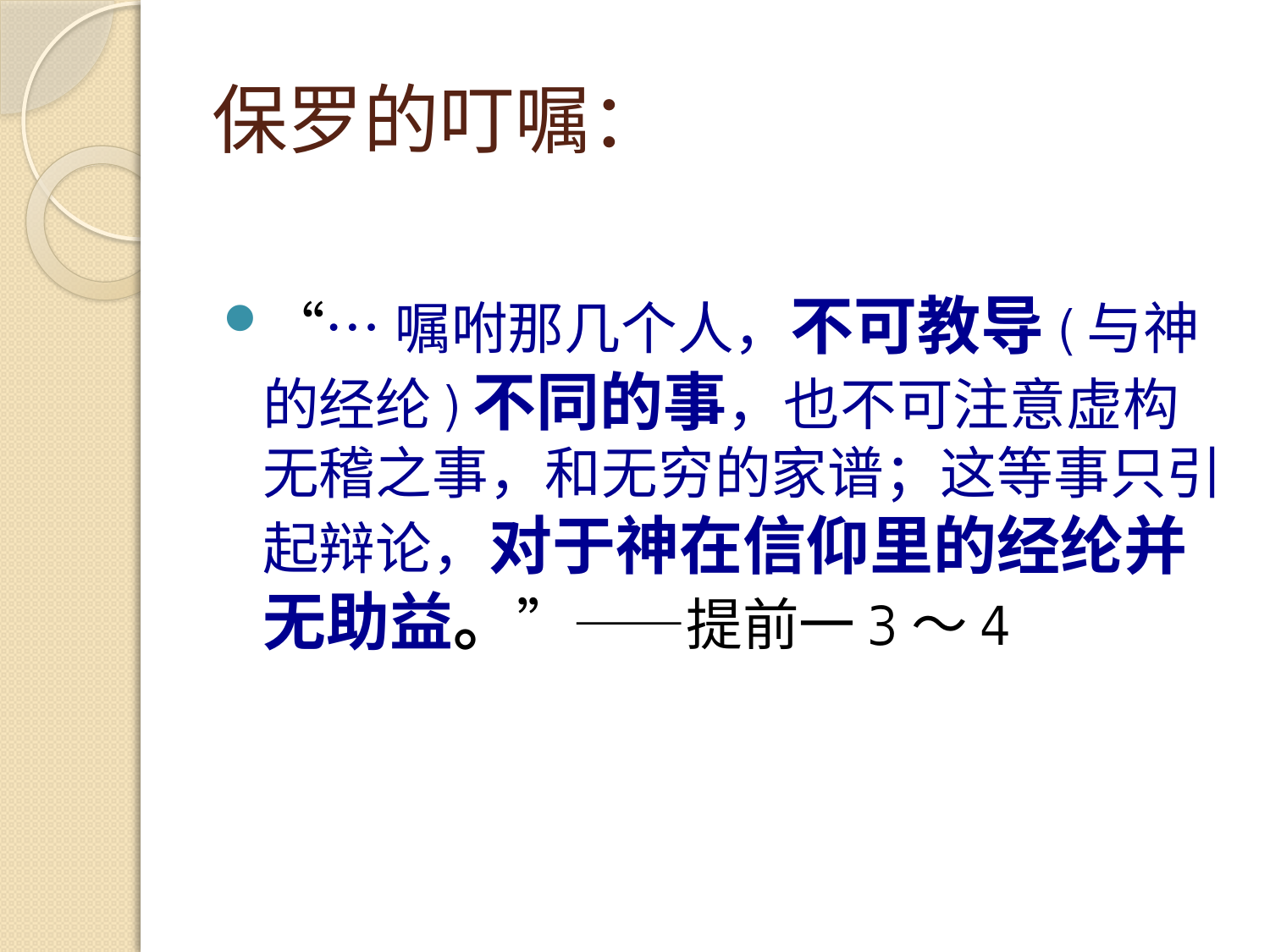

# 保罗的叮嘱：

“…嘱咐那几个人，不可教导(与神的经纶)不同的事，也不可注意虚构无稽之事，和无穷的家谱；这等事只引起辩论，对于神在信仰里的经纶并无助益。”——提前一3～4